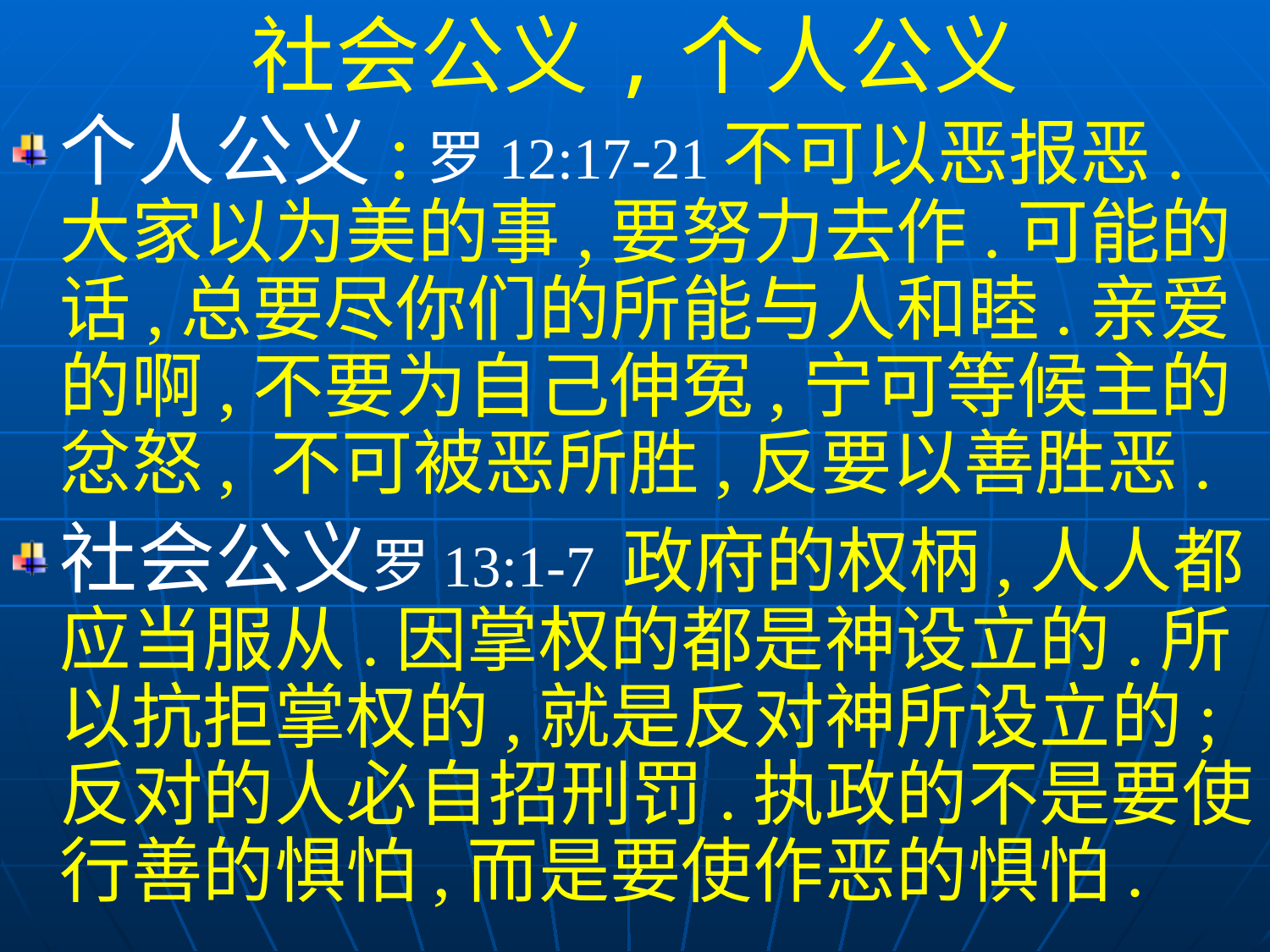

社会公义,个人公义
个人公义:罗12:17-21不可以恶报恶.大家以为美的事,要努力去作.可能的话,总要尽你们的所能与人和睦.亲爱的啊,不要为自己伸冤,宁可等候主的忿怒, 不可被恶所胜,反要以善胜恶.
社会公义罗13:1-7 政府的权柄,人人都应当服从.因掌权的都是神设立的.所以抗拒掌权的,就是反对神所设立的;反对的人必自招刑罚.执政的不是要使行善的惧怕,而是要使作恶的惧怕.